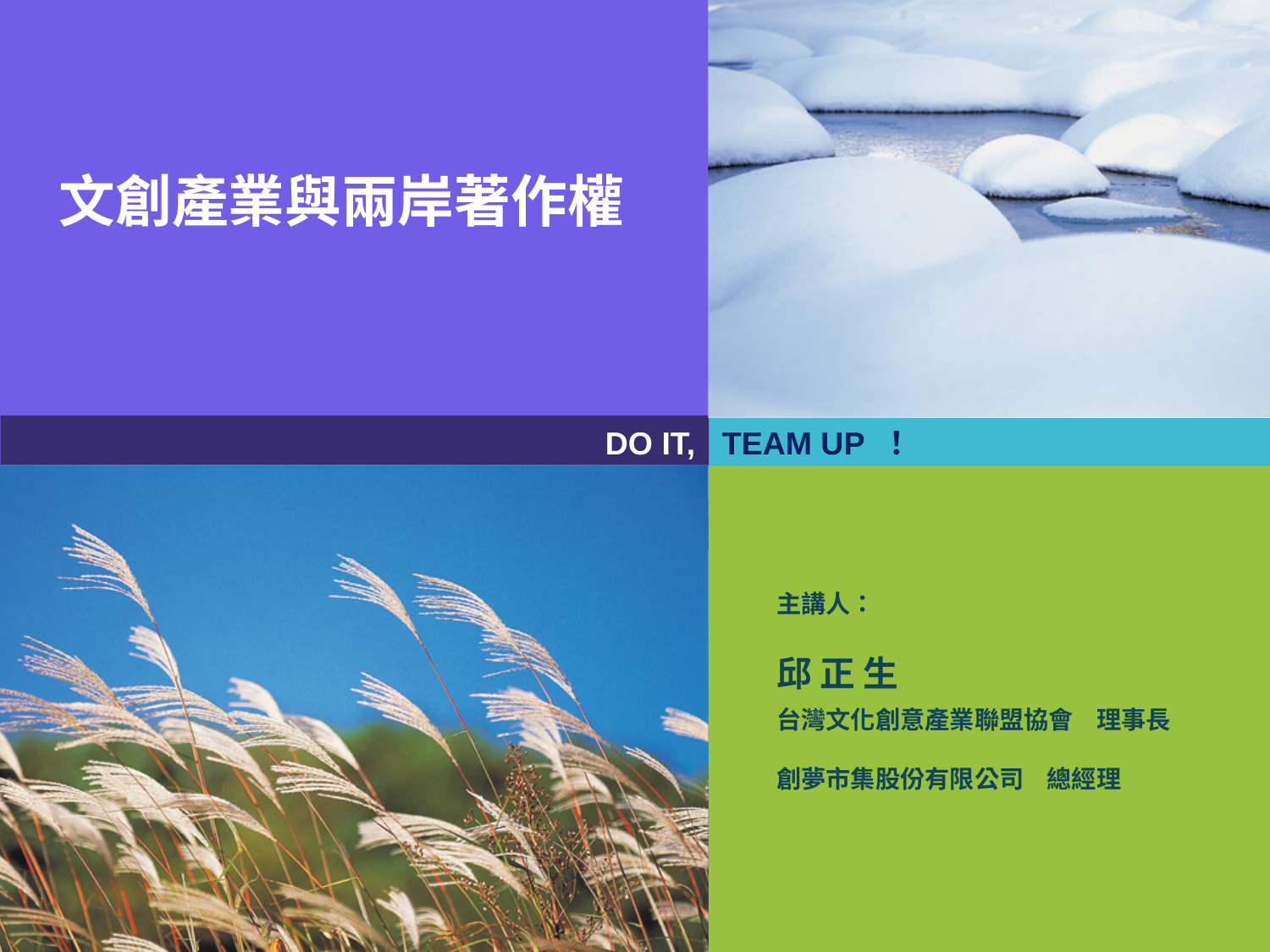

# 文創產業與兩岸著作權
DO IT,   TEAM UP ！

主講人：

邱 正 生
台灣文化創意產業聯盟協會    理事長

創夢市集股份有限公司    總經理